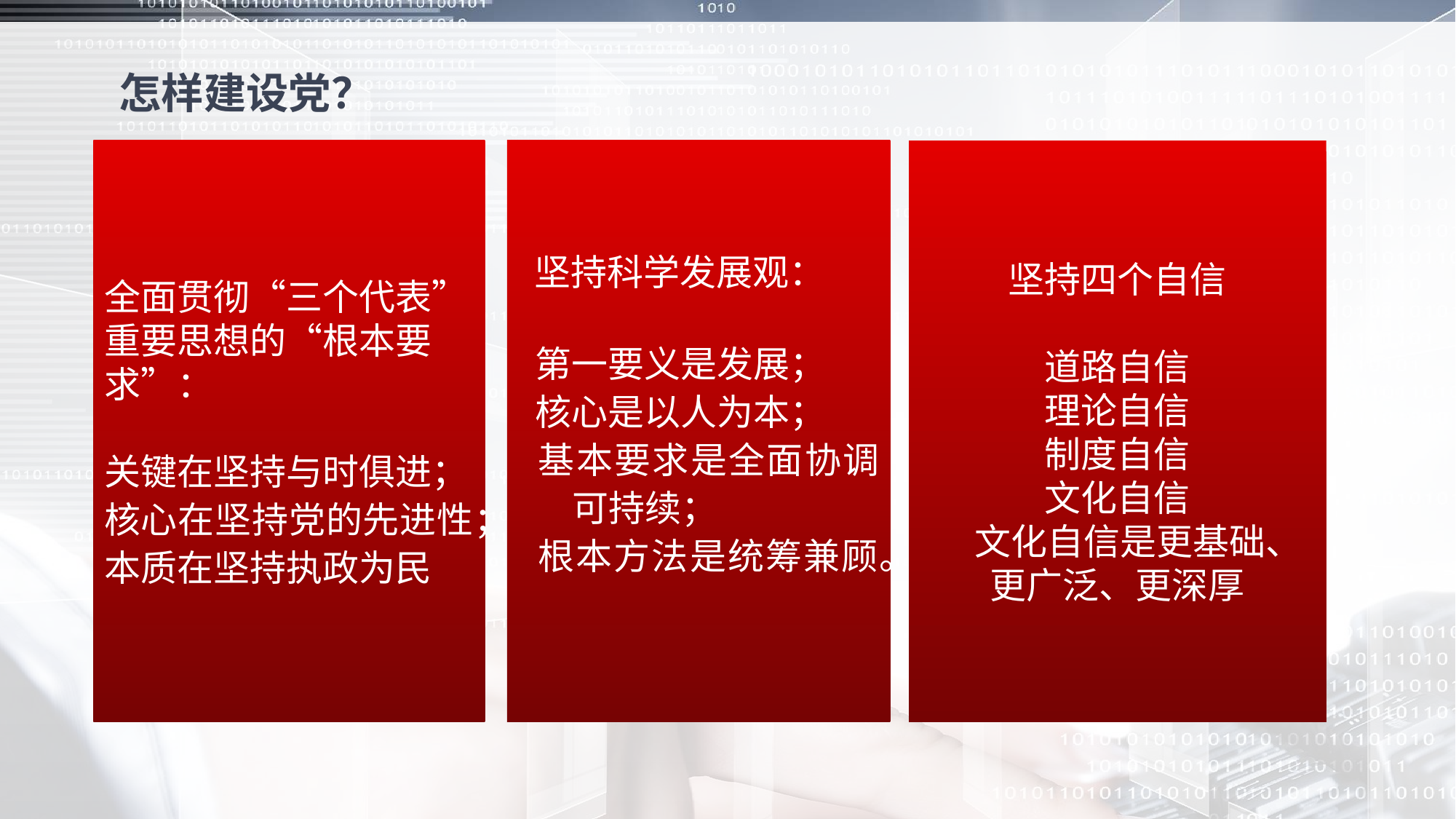

# 怎样建设党？

全面贯彻“三个代表” 重要思想的“根本要求”：

关键在坚持与时俱进；
核心在坚持党的先进性；
本质在坚持执政为民
 坚持科学发展观：

 第一要义是发展；
 核心是以人为本；
 基本要求是全面协调可持续；
 根本方法是统筹兼顾。
坚持四个自信
道路自信
理论自信
制度自信
文化自信
    文化自信是更基础、更广泛、更深厚